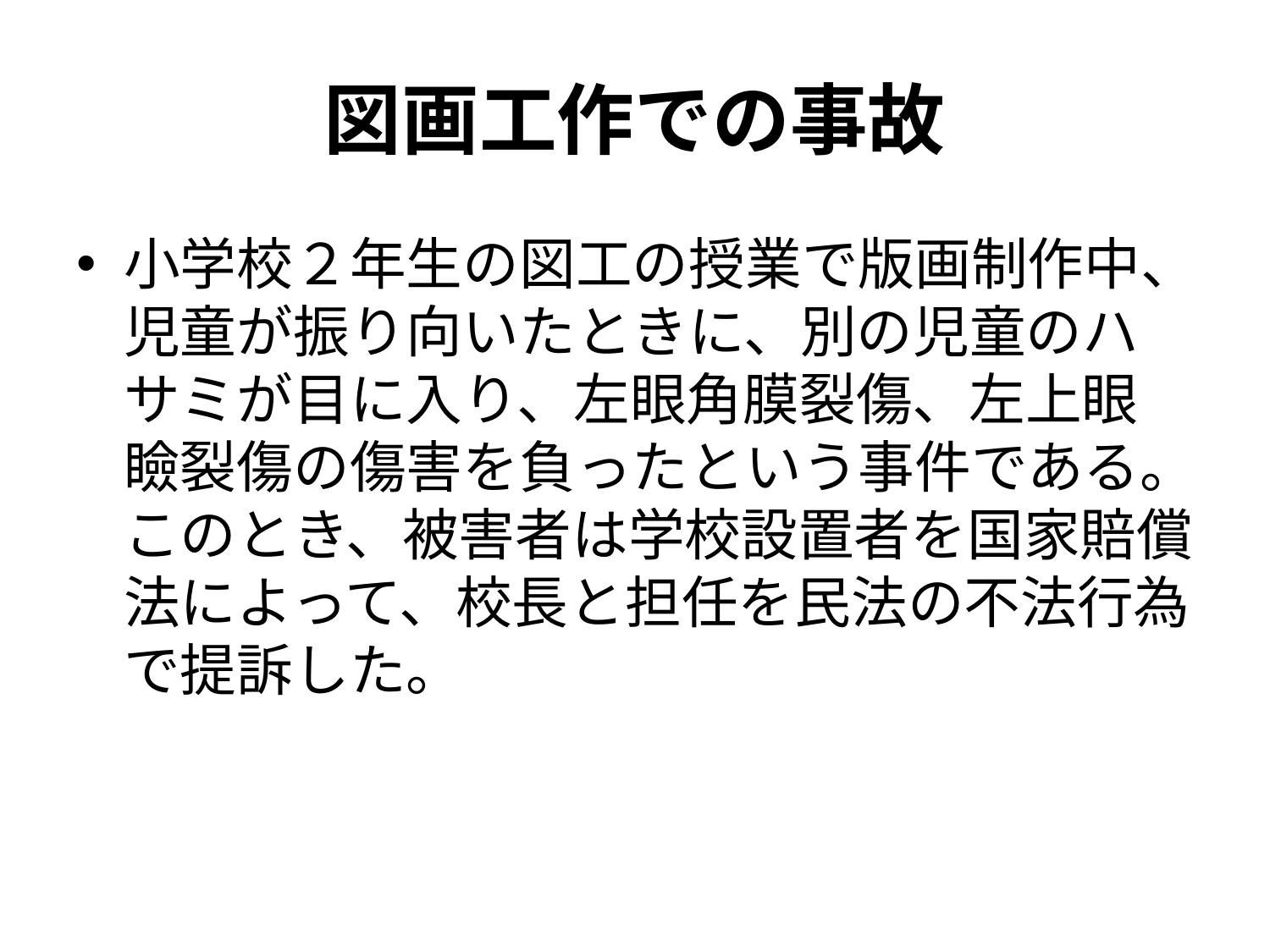

# 図画工作での事故
小学校２年生の図工の授業で版画制作中、児童が振り向いたときに、別の児童のハサミが目に入り、左眼角膜裂傷、左上眼瞼裂傷の傷害を負ったという事件である。このとき、被害者は学校設置者を国家賠償法によって、校長と担任を民法の不法行為で提訴した。